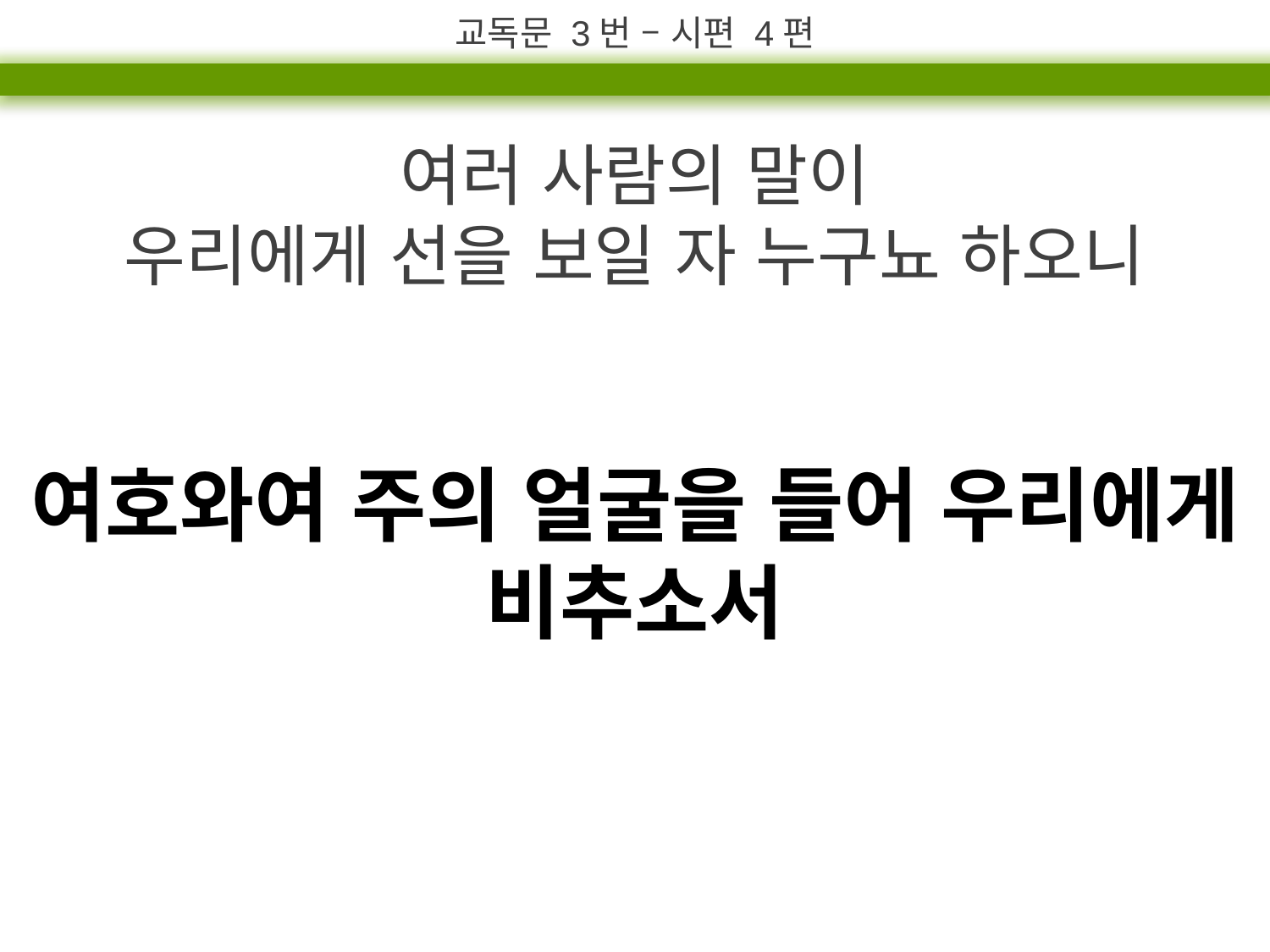

교독문 3번 – 시편 4편

여러 사람의 말이
우리에게 선을 보일 자 누구뇨 하오니
여호와여 주의 얼굴을 들어 우리에게 비추소서